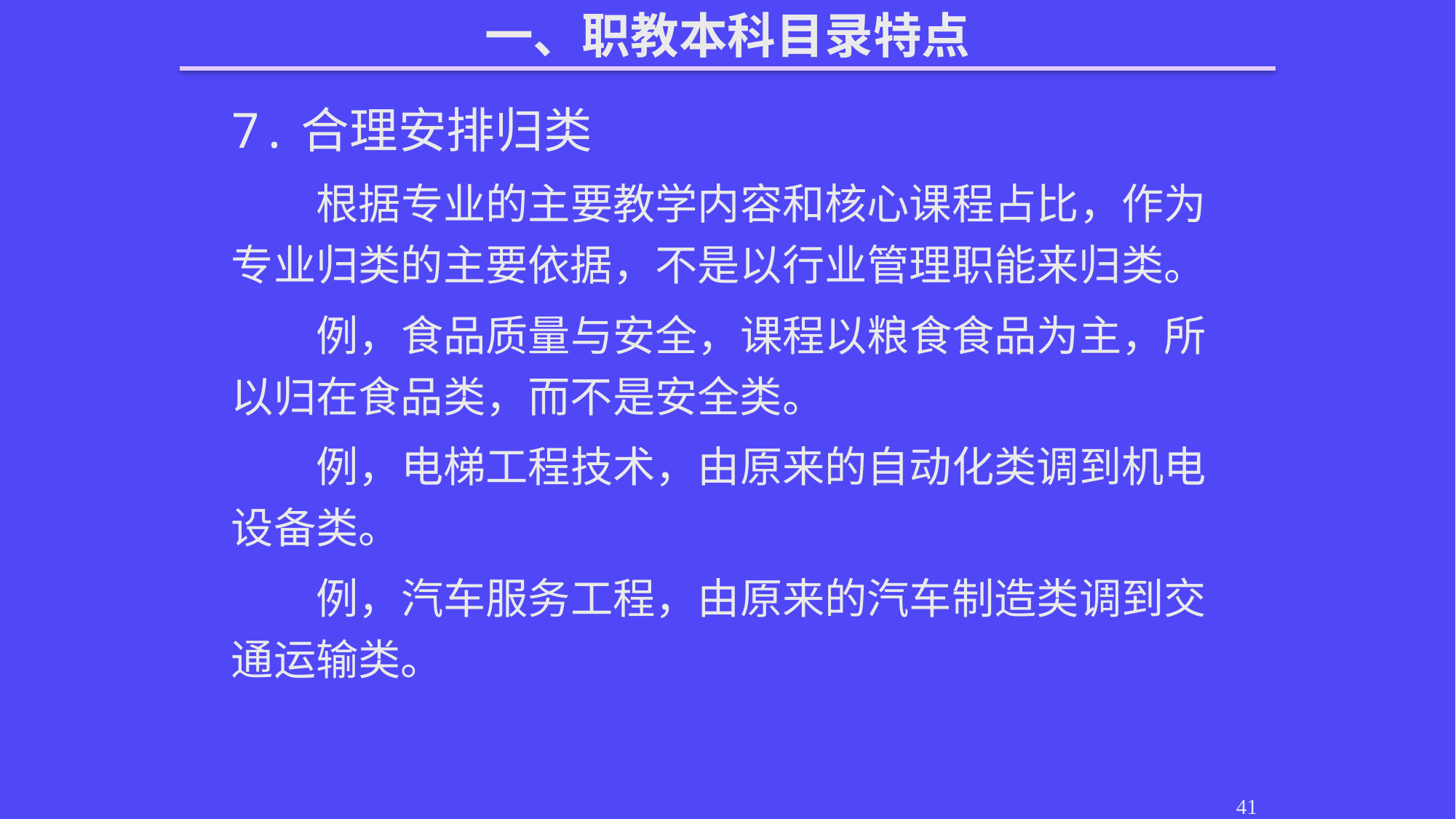

一、职教本科目录特点
7.合理安排归类
根据专业的主要教学内容和核心课程占比，作为专业归类的主要依据，不是以行业管理职能来归类。
例，食品质量与安全，课程以粮食食品为主，所以归在食品类，而不是安全类。
例，电梯工程技术，由原来的自动化类调到机电设备类。
例，汽车服务工程，由原来的汽车制造类调到交通运输类。

41